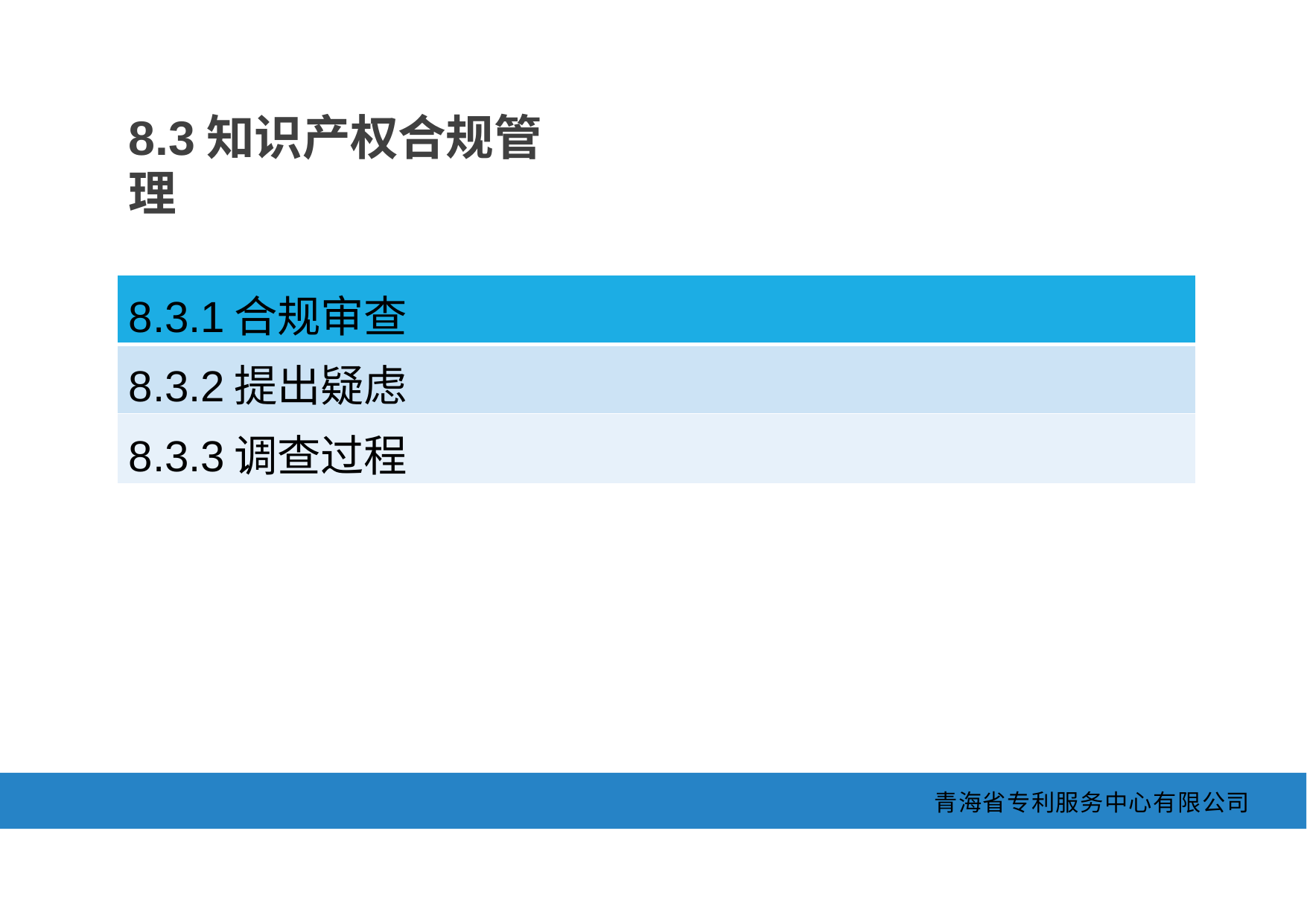

8.3知识产权合规管理
| 8.3.1合规审查 |
| --- |
| 8.3.2提出疑虑 |
| 8.3.3调查过程 |

青海省专利服务中心有限公司